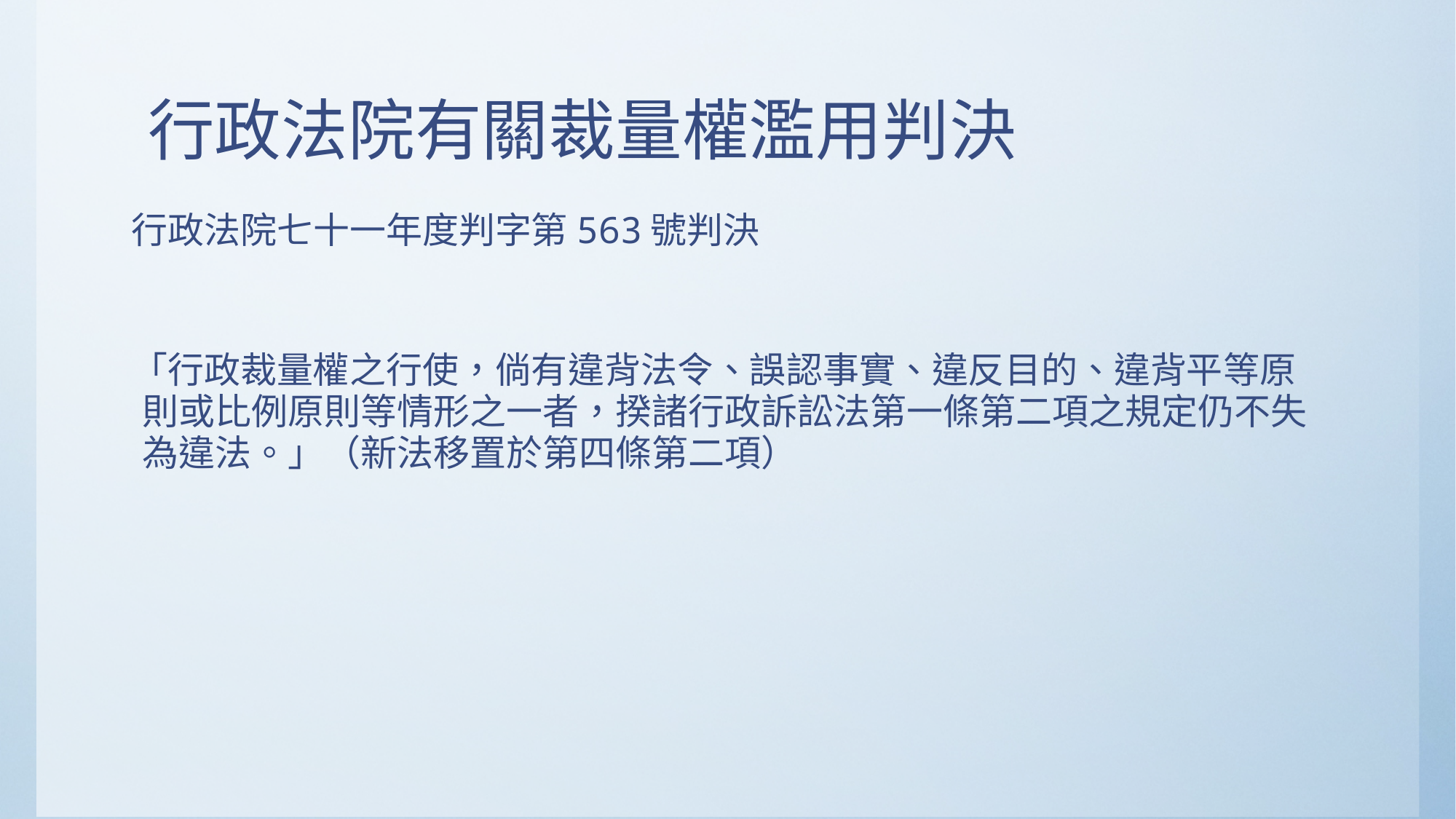

行政法院有關裁量權濫用判決
  行政法院七十一年度判字第563號判決

  「行政裁量權之行使，倘有違背法令、誤認事實、違反目的、違背平等原則或比例原則等情形之一者，揆諸行政訴訟法第一條第二項之規定仍不失為違法。」（新法移置於第四條第二項）